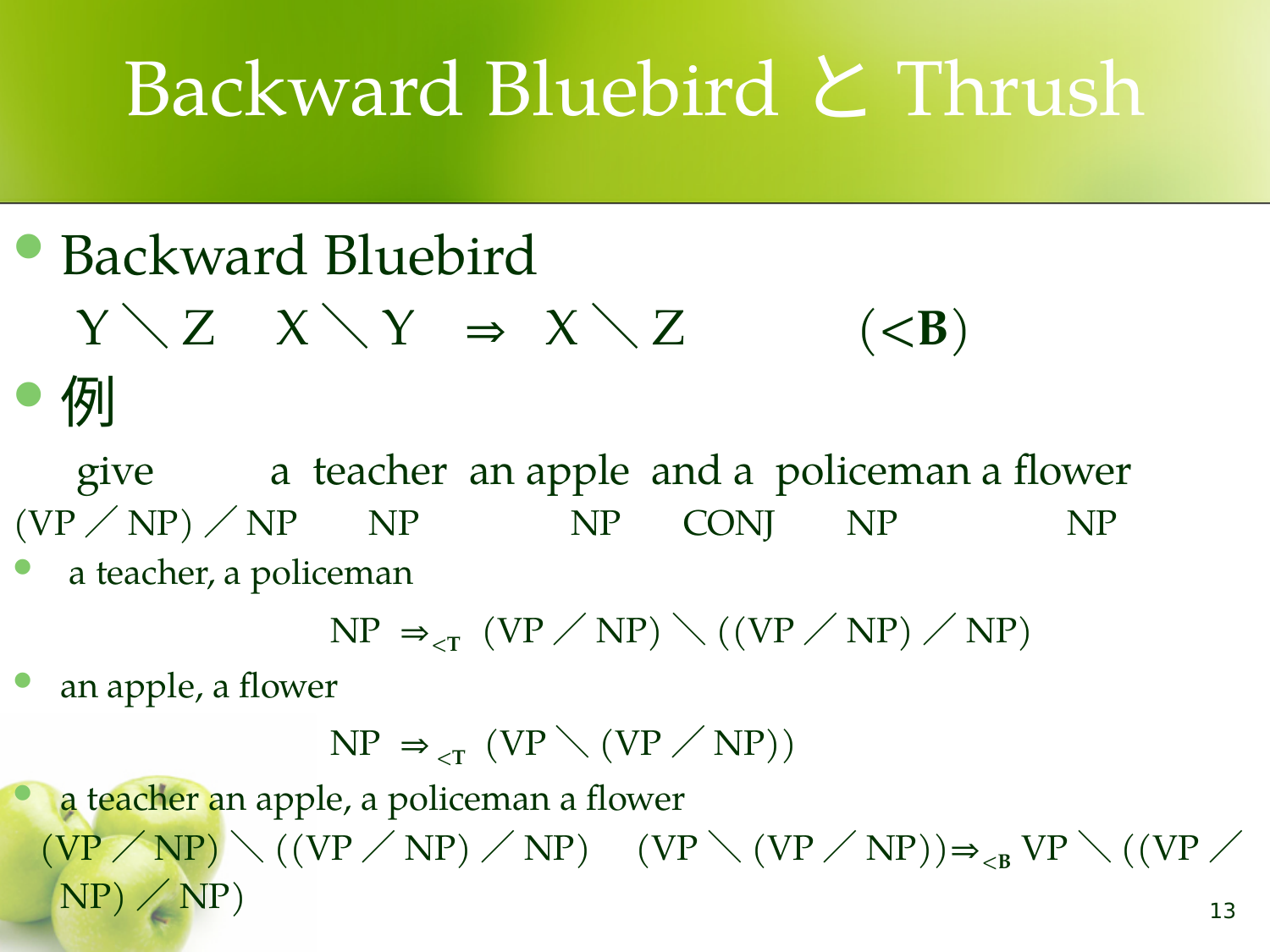

# Backward BluebirdとThrush
Backward Bluebird
Y＼Z     X＼Y    ⇒   X＼Z              (<B)
例
      give           a  teacher  an apple  and a  policeman a flower
(VP／NP)／NP        NP                 NP       CONJ        NP                   NP
 a teacher, a policeman
                              NP  ⇒<T    (VP／NP)＼((VP／NP)／NP)
an apple, a flower
                              NP  ⇒ <T  (VP＼(VP／NP))
a teacher an apple, a policeman a flower
   (VP／NP)＼((VP／NP)／NP)     (VP＼(VP／NP))⇒<B  VP＼((VP／NP)／NP)

13